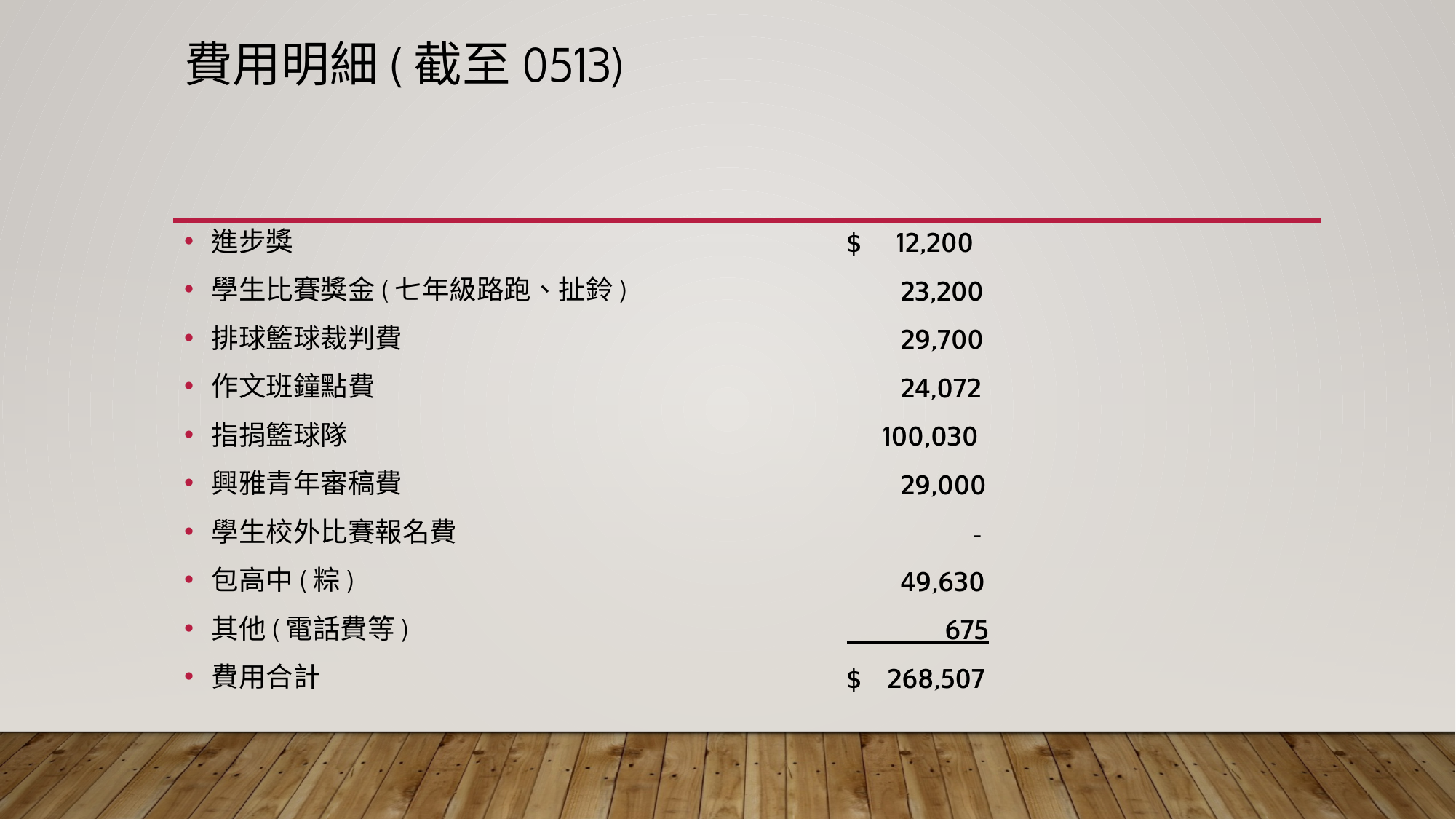

# 費用明細(截至0513)
進步獎
學生比賽獎金(七年級路跑、扯鈴)
排球籃球裁判費
作文班鐘點費
指捐籃球隊
興雅青年審稿費
學生校外比賽報名費
包高中(粽)
其他(電話費等)
費用合計
$    12,200
      23,200
      29,700
      24,072
    100,030
      29,000
              -
      49,630
           675
$   268,507